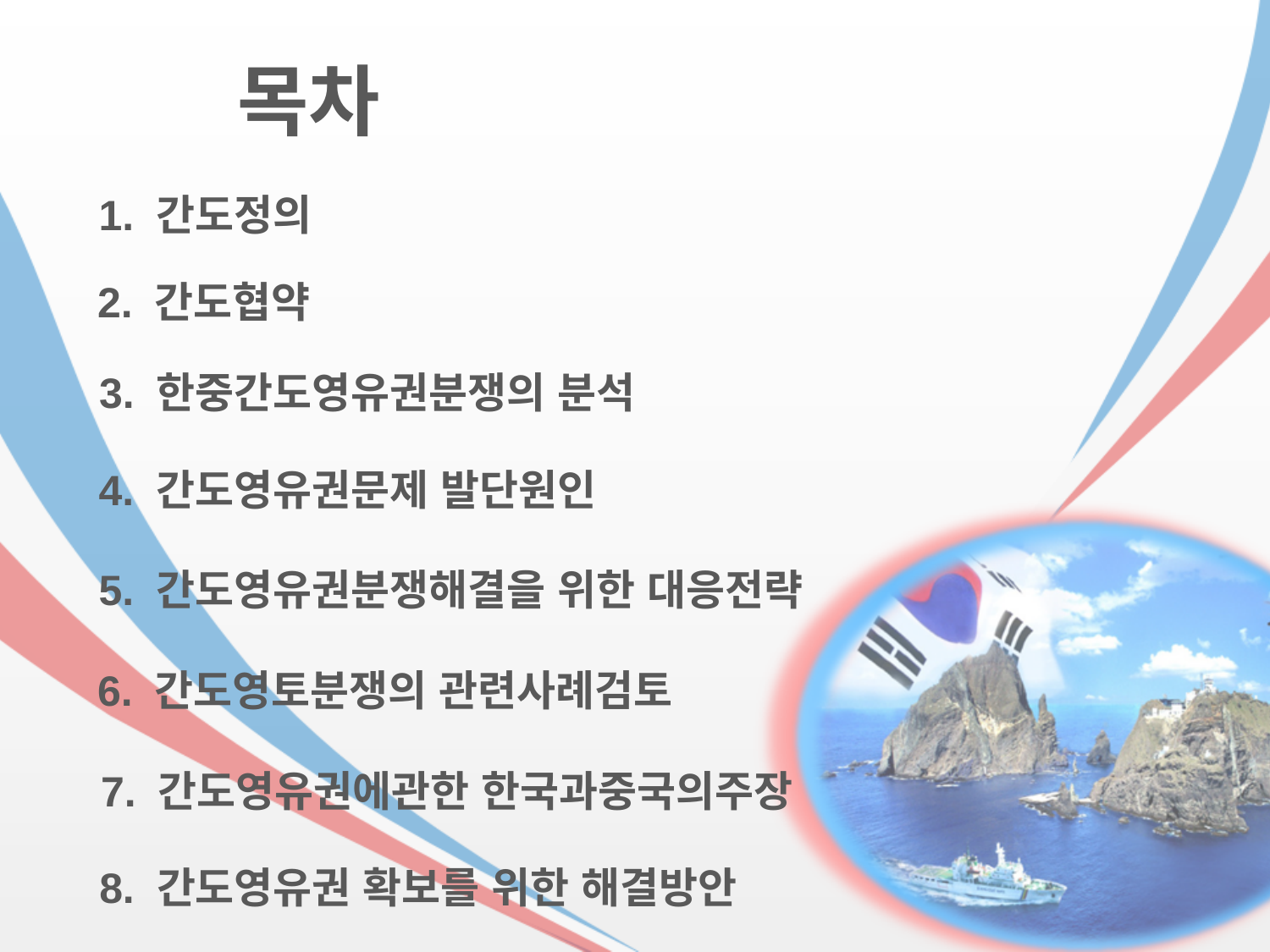

목차
1. 간도정의
2. 간도협약
3. 한중간도영유권분쟁의 분석
4. 간도영유권문제 발단원인
5. 간도영유권분쟁해결을 위한 대응전략
6. 간도영토분쟁의 관련사례검토
7. 간도영유권에관한 한국과중국의주장
8. 간도영유권 확보를 위한 해결방안